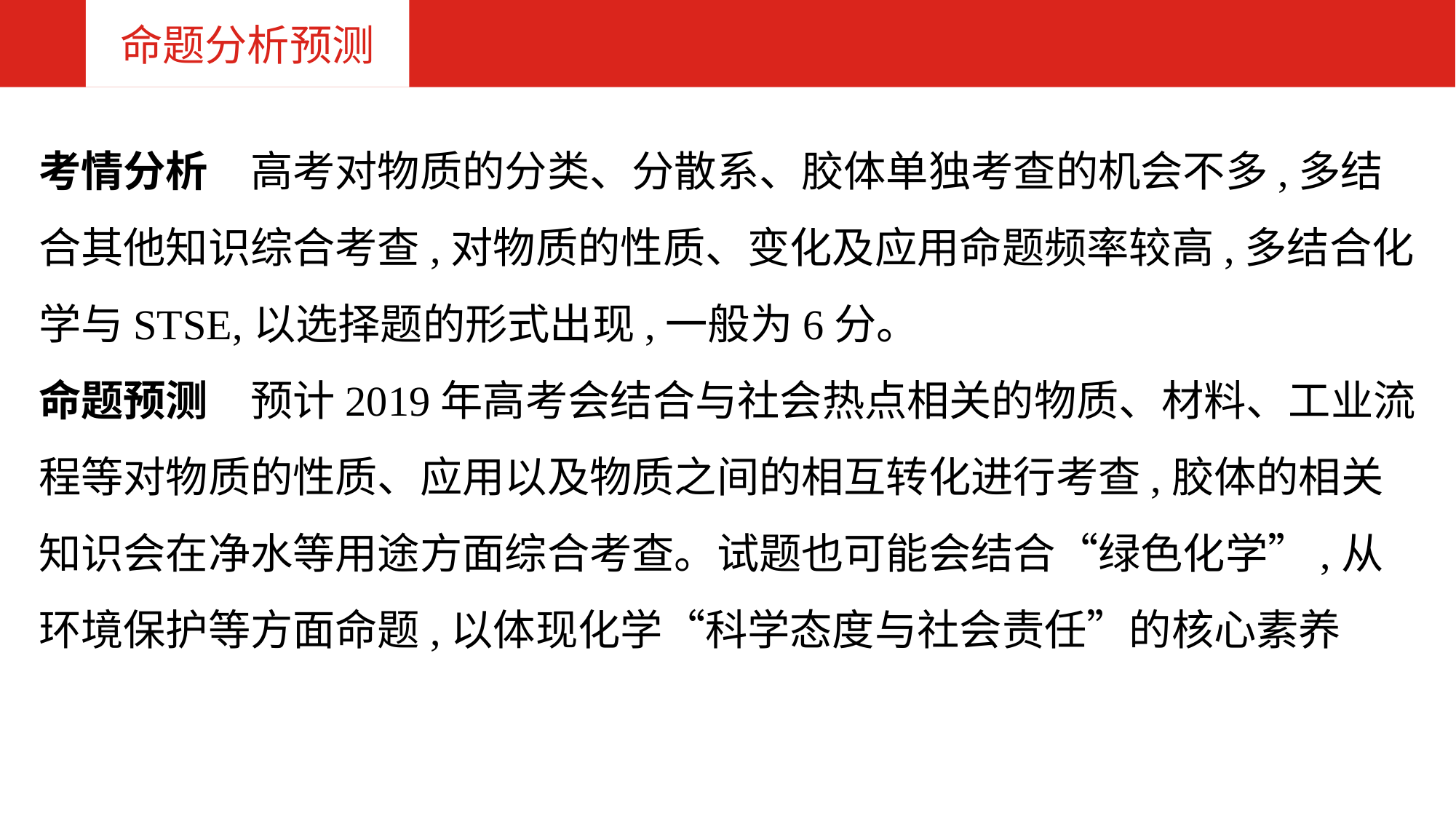

命题分析预测
考情分析　高考对物质的分类、分散系、胶体单独考查的机会不多,多结合其他知识综合考查,对物质的性质、变化及应用命题频率较高,多结合化学与STSE,以选择题的形式出现,一般为6分。
命题预测　预计2019年高考会结合与社会热点相关的物质、材料、工业流程等对物质的性质、应用以及物质之间的相互转化进行考查,胶体的相关知识会在净水等用途方面综合考查。试题也可能会结合“绿色化学”,从环境保护等方面命题,以体现化学“科学态度与社会责任”的核心素养